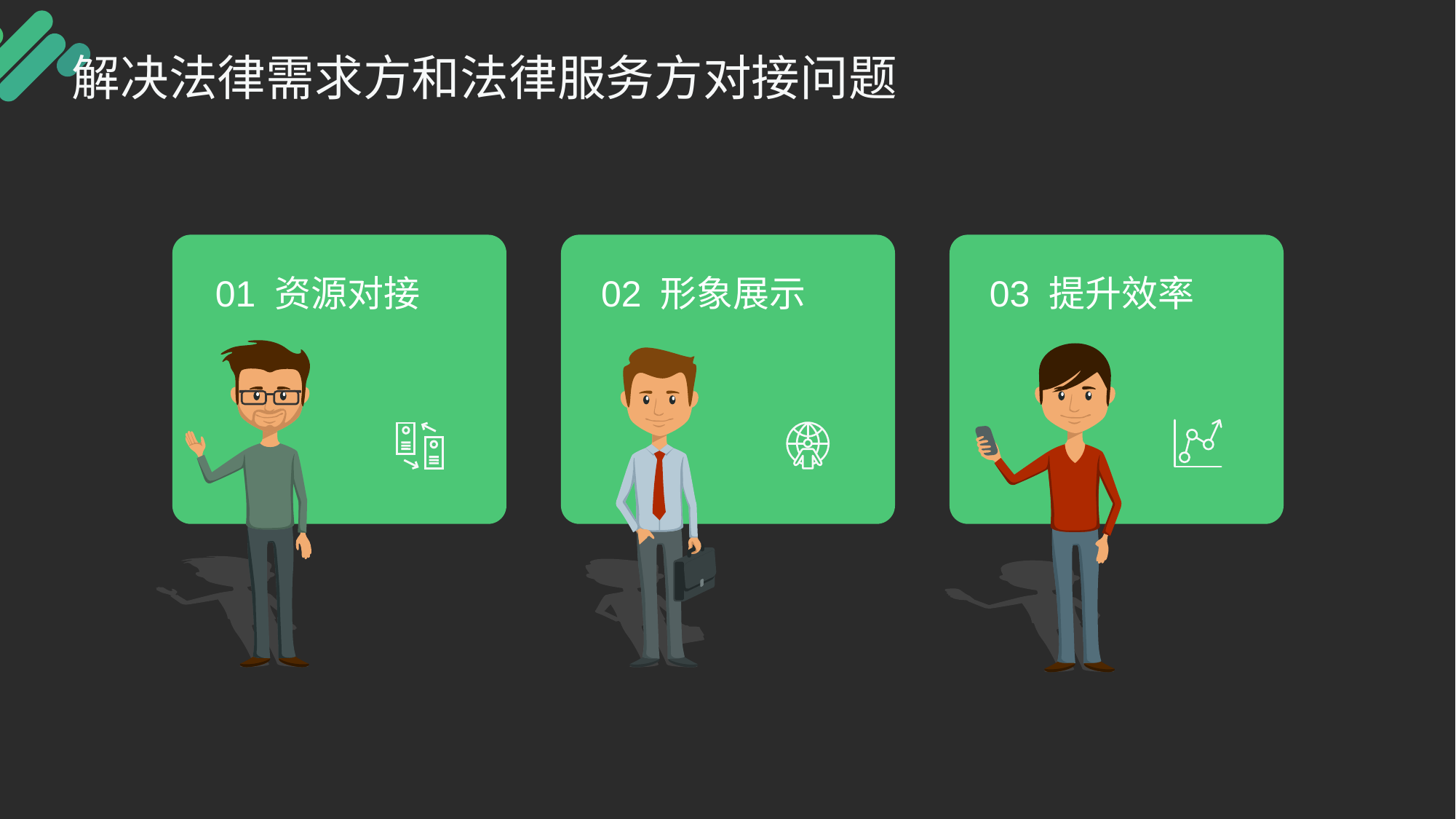

解决法律需求方和法律服务方对接问题

01 资源对接
02 形象展示
03 提升效率